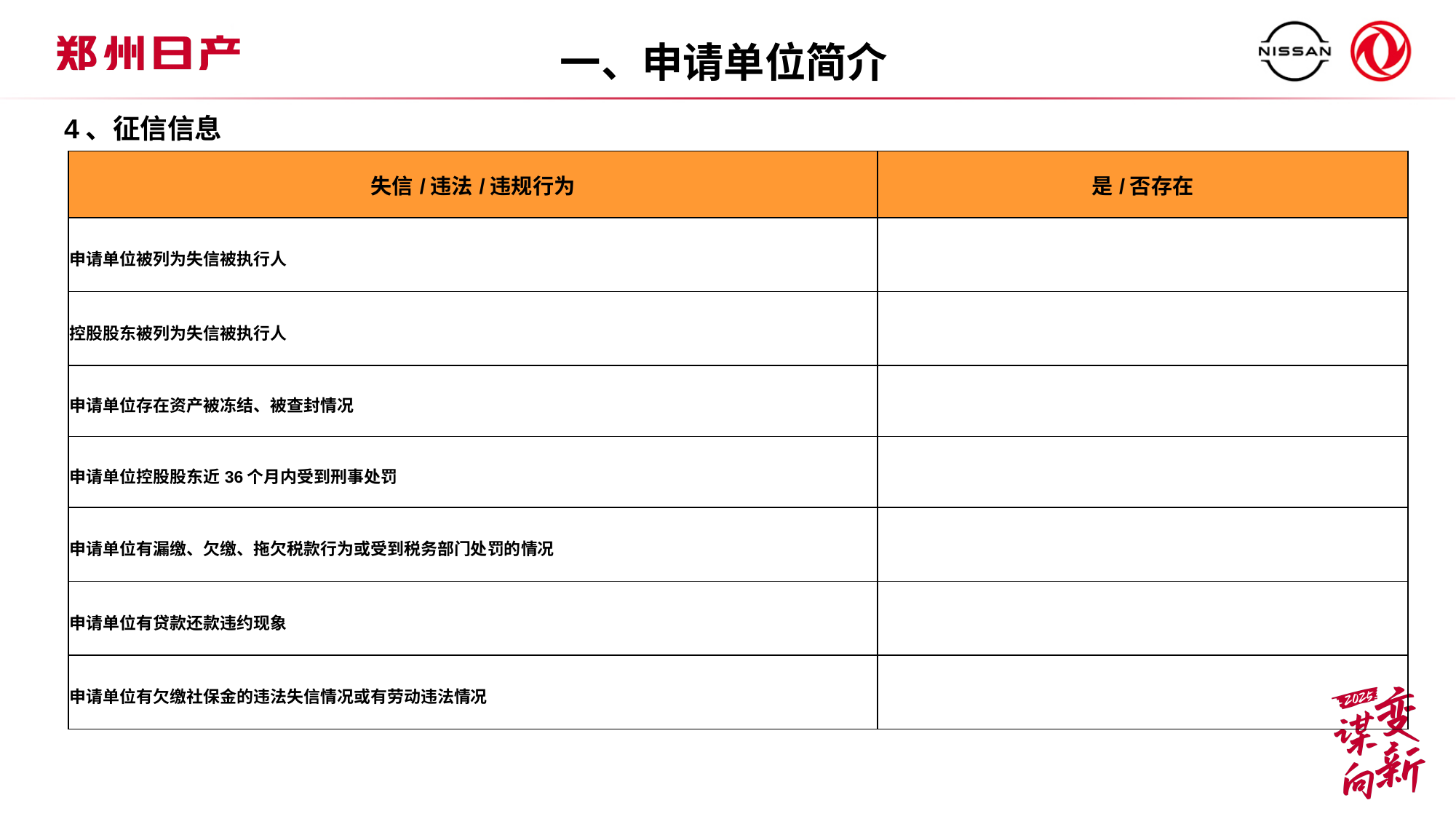

一、申请单位简介
4、征信信息
| 失信/违法/违规行为 | 是/否存在 |
| --- | --- |
| 申请单位被列为失信被执行人 |  |
| 控股股东被列为失信被执行人 |  |
| 申请单位存在资产被冻结、被查封情况 |  |
| 申请单位控股股东近36个月内受到刑事处罚 |  |
| 申请单位有漏缴、欠缴、拖欠税款行为或受到税务部门处罚的情况 |  |
| 申请单位有贷款还款违约现象 |  |
| 申请单位有欠缴社保金的违法失信情况或有劳动违法情况 |  |